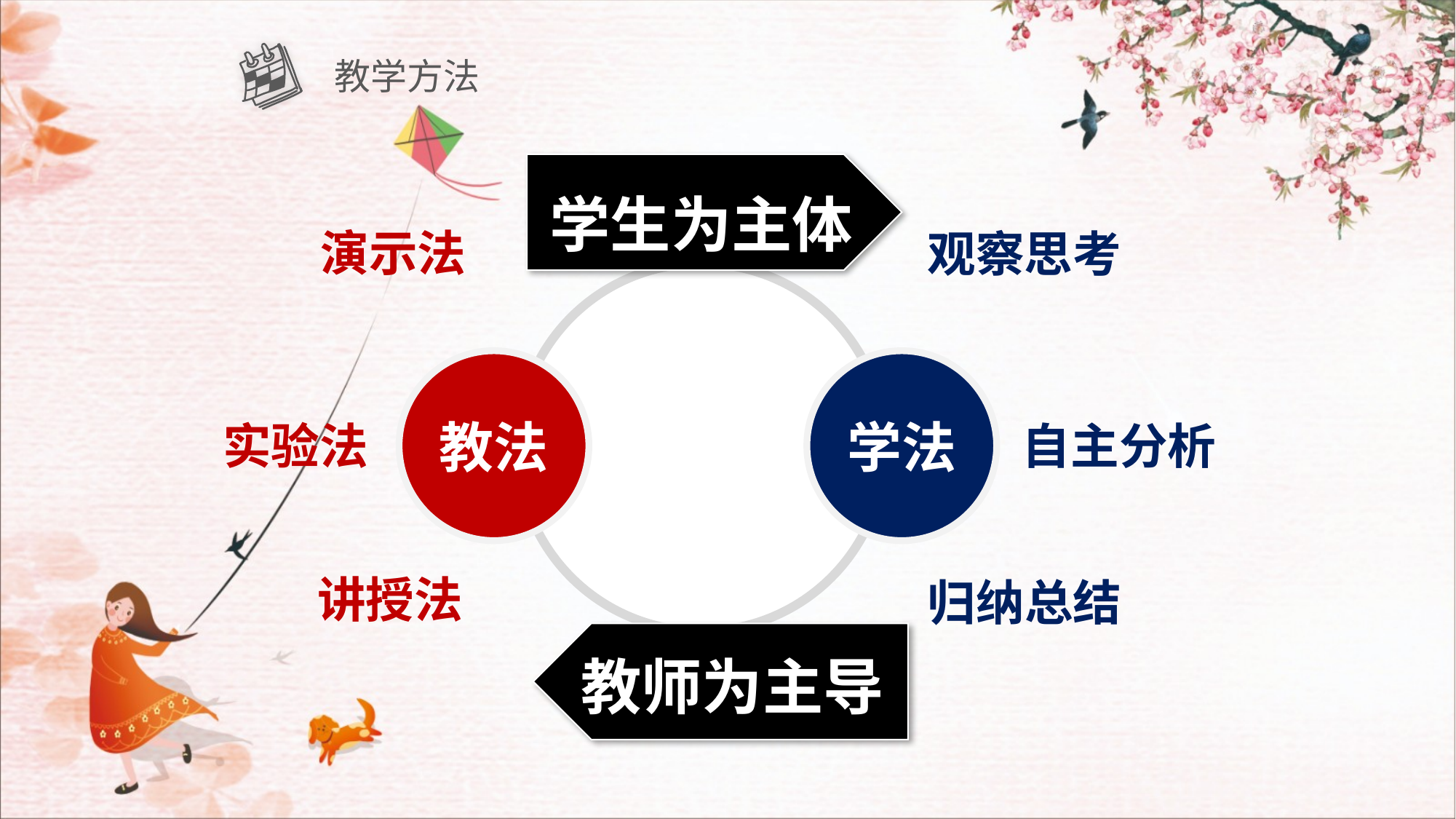

教学方法

学生为主体
演示法
观察思考

教法
学法
实验法
自主分析
讲授法
归纳总结

教师为主导